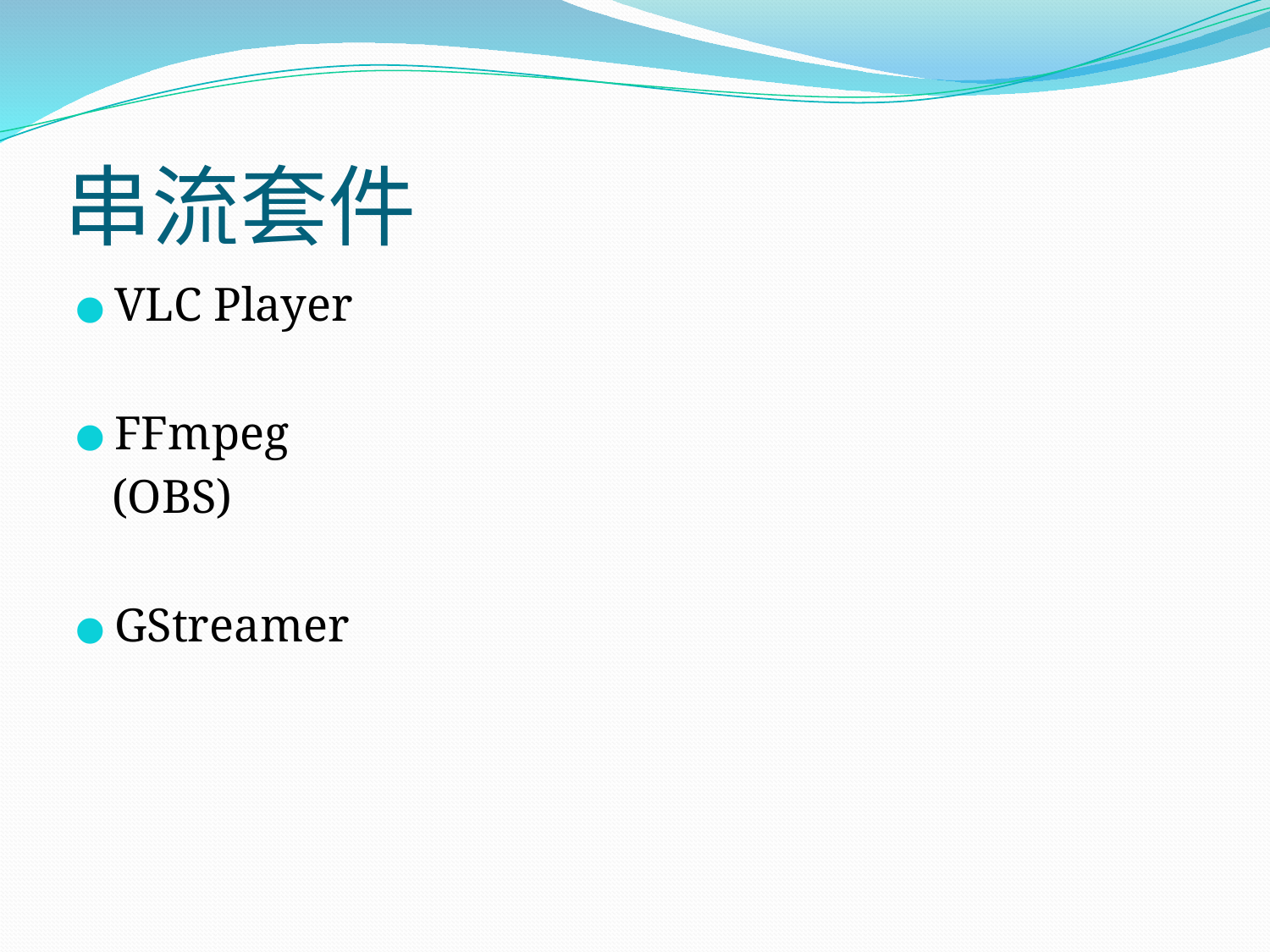

# 串流套件
VLC Player

FFmpeg
   (OBS)

GStreamer